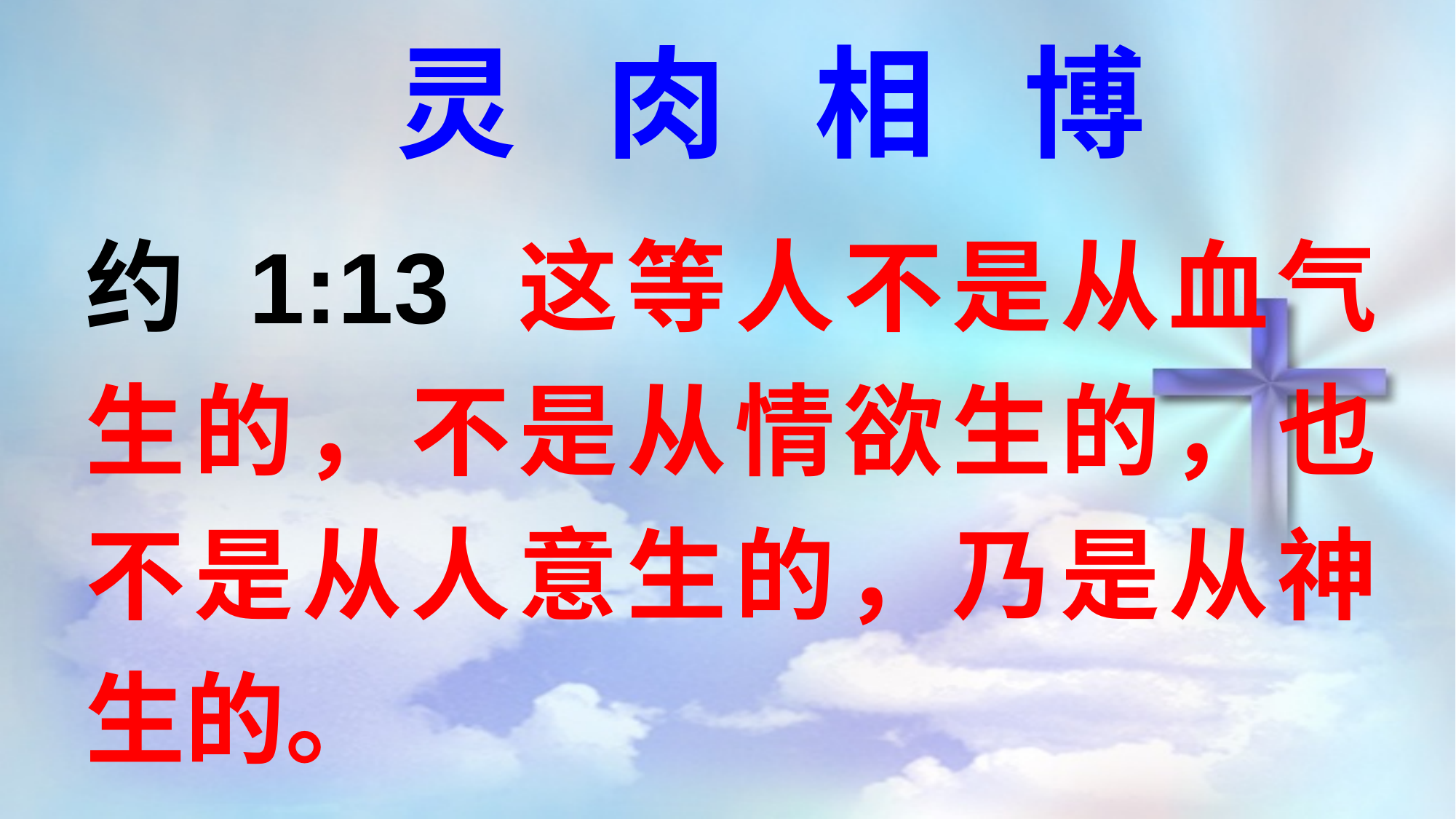

灵 肉 相 博
约 1:13 这等人不是从血气生的，不是从情欲生的，也不是从人意生的，乃是从神生的。